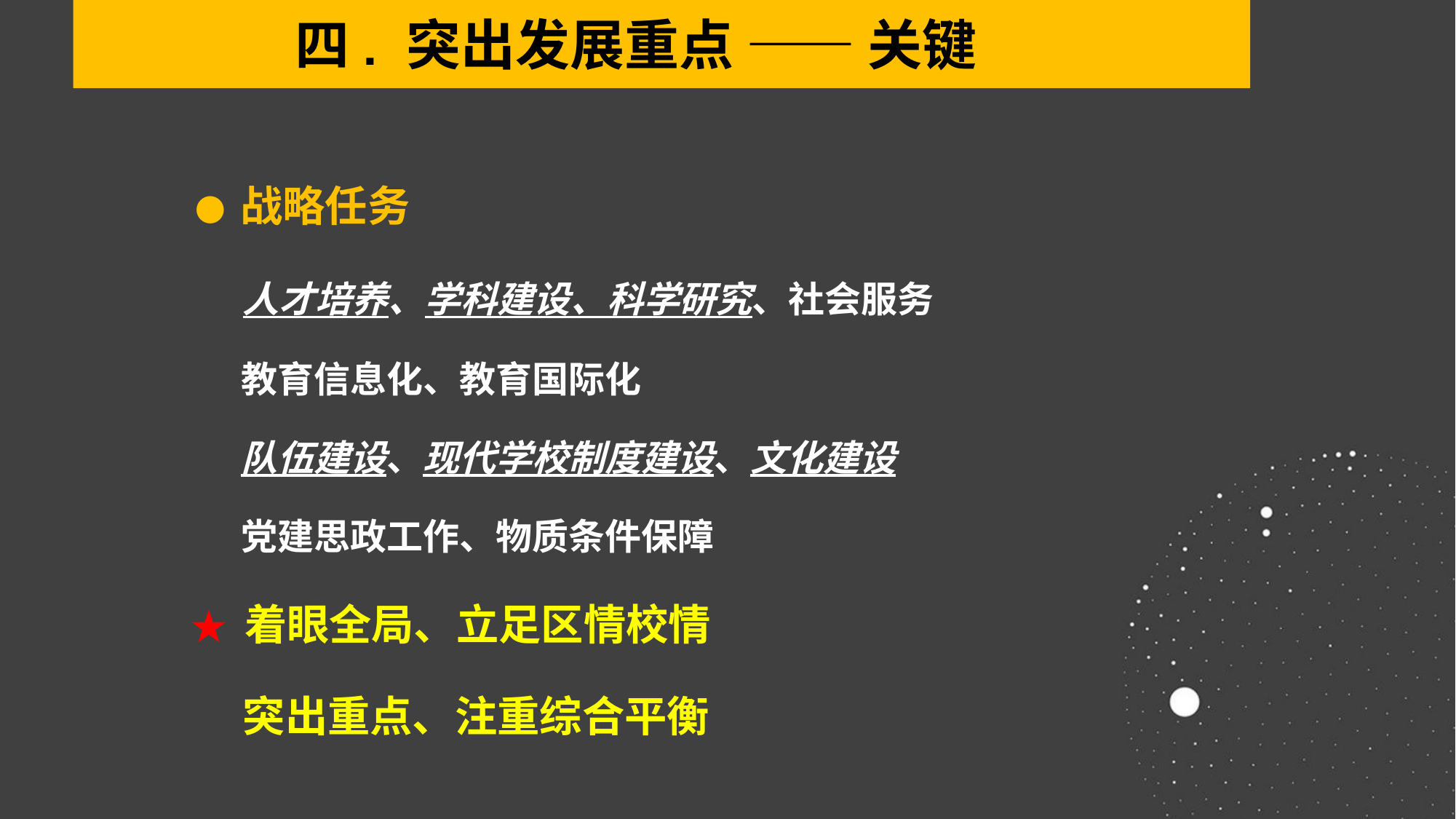

四. 突出发展重点 —— 关键
   ● 战略任务
      人才培养、学科建设、科学研究、社会服务
       教育信息化、教育国际化
       队伍建设、现代学校制度建设、文化建设
       党建思政工作、物质条件保障
  ★ 着眼全局、立足区情校情
      突出重点、注重综合平衡